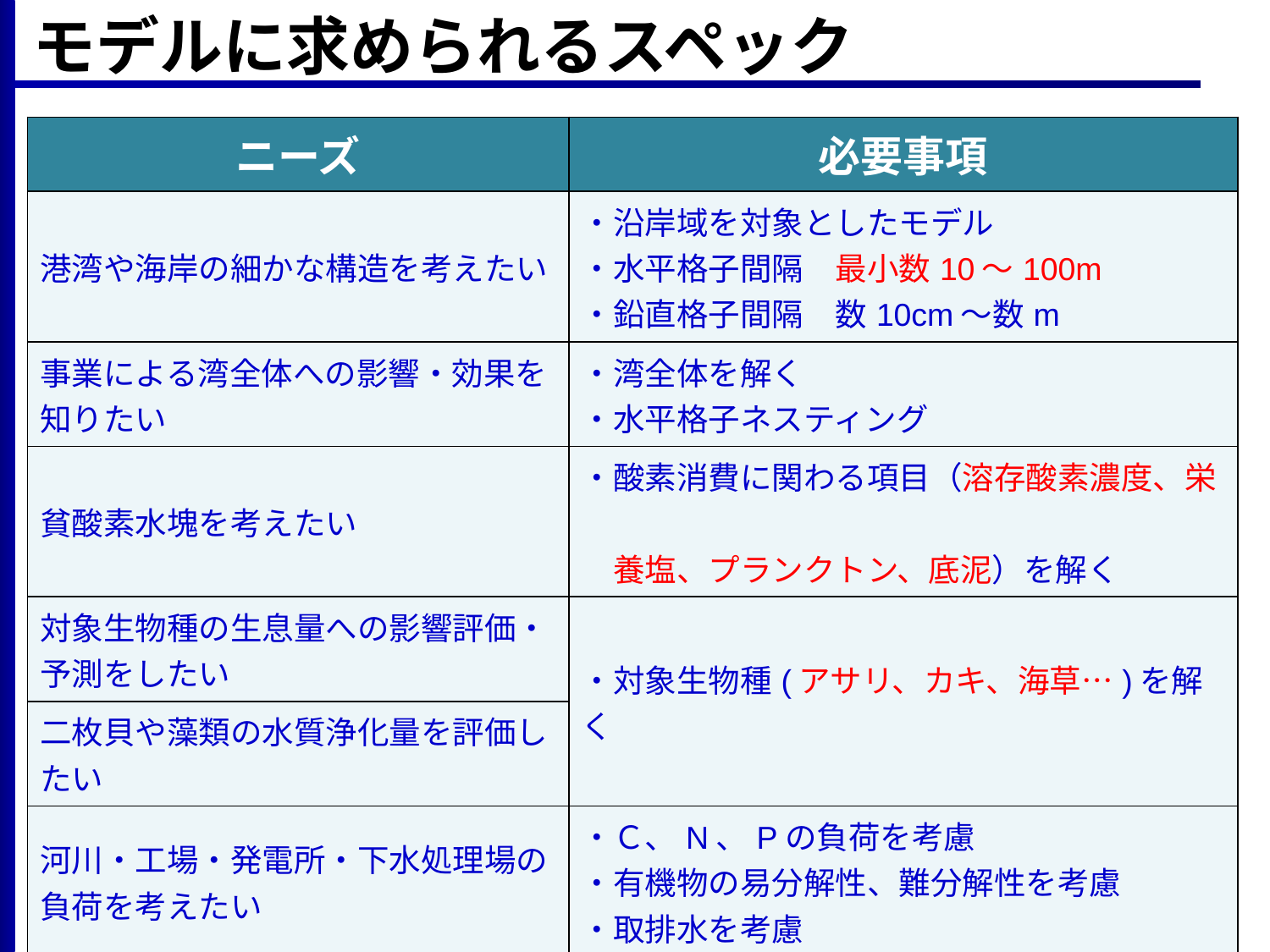

# モデルに求められるスペック
7
| ニーズ | 必要事項 |
| --- | --- |
| 港湾や海岸の細かな構造を考えたい | ・沿岸域を対象としたモデル ・水平格子間隔　最小数10～100m ・鉛直格子間隔　数10cm～数m |
| 事業による湾全体への影響・効果を知りたい | ・湾全体を解く ・水平格子ネスティング |
| 貧酸素水塊を考えたい | ・酸素消費に関わる項目（溶存酸素濃度、栄　 　養塩、プランクトン、底泥）を解く |
| 対象生物種の生息量への影響評価・予測をしたい | ・対象生物種(アサリ、カキ、海草…)を解く |
| 二枚貝や藻類の水質浄化量を評価したい |  |
| 河川・工場・発電所・下水処理場の負荷を考えたい | ・Ｃ、N、Pの負荷を考慮 ・有機物の易分解性、難分解性を考慮 ・取排水を考慮 |
| 施策の予測・評価をしたい | ・感度解析を行う ・施策に応じてモデルのソース修正が必須 　（ブラックボックスモデルでは不可） |